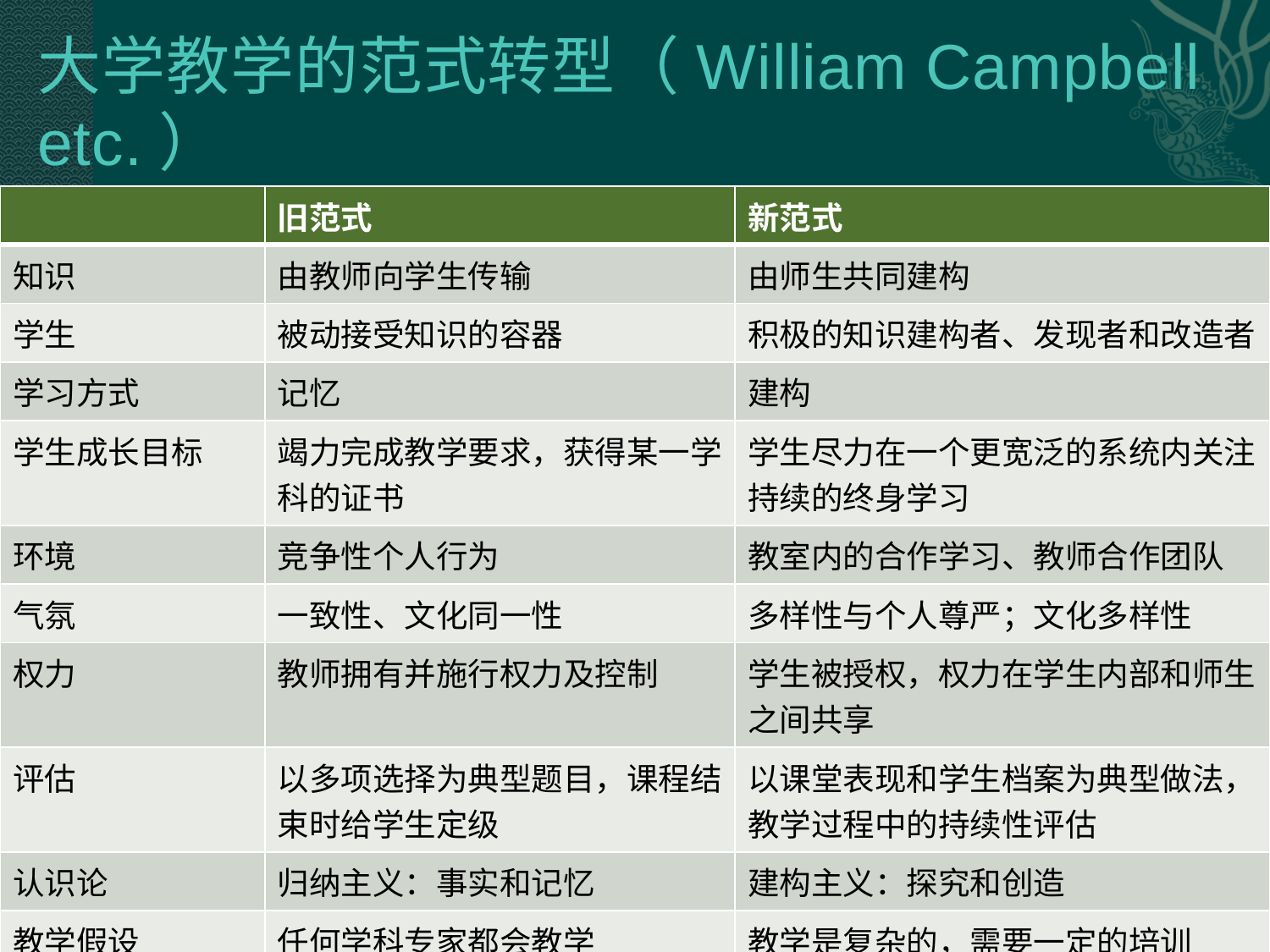

# 大学教学的范式转型（William Campbell etc.）
|  | 旧范式 | 新范式 |
| --- | --- | --- |
| 知识 | 由教师向学生传输 | 由师生共同建构 |
| 学生 | 被动接受知识的容器 | 积极的知识建构者、发现者和改造者 |
| 学习方式 | 记忆 | 建构 |
| 学生成长目标 | 竭力完成教学要求，获得某一学科的证书 | 学生尽力在一个更宽泛的系统内关注持续的终身学习 |
| 环境 | 竞争性个人行为 | 教室内的合作学习、教师合作团队 |
| 气氛 | 一致性、文化同一性 | 多样性与个人尊严；文化多样性 |
| 权力 | 教师拥有并施行权力及控制 | 学生被授权，权力在学生内部和师生之间共享 |
| 评估 | 以多项选择为典型题目，课程结束时给学生定级 | 以课堂表现和学生档案为典型做法，教学过程中的持续性评估 |
| 认识论 | 归纳主义：事实和记忆 | 建构主义：探究和创造 |
| 教学假设 | 任何学科专家都会教学 | 教学是复杂的，需要一定的培训 |
|  |  |  |